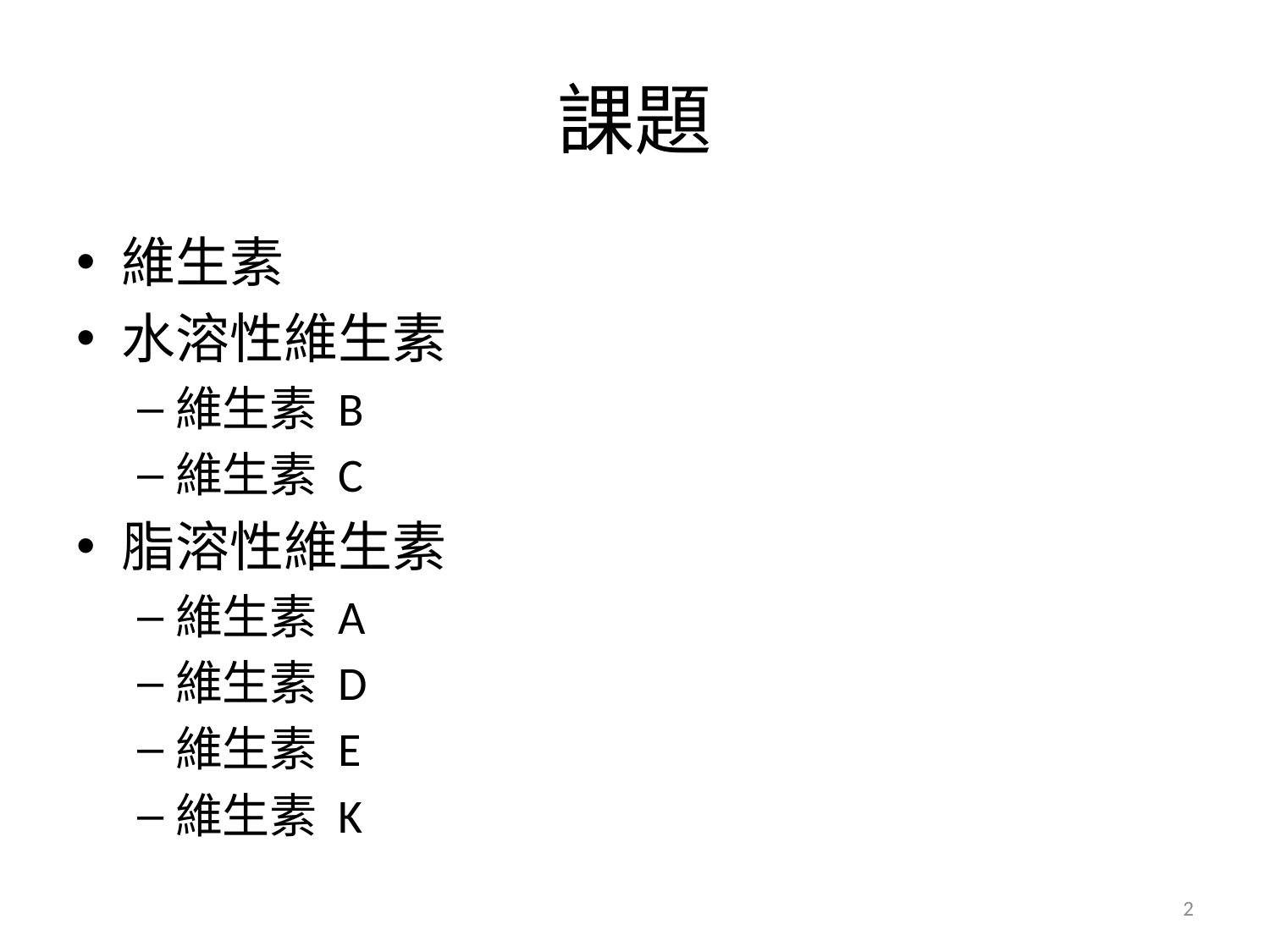

# 課題
維生素
水溶性維生素
維生素 B
維生素 C
脂溶性維生素
維生素 A
維生素 D
維生素 E
維生素 K
2